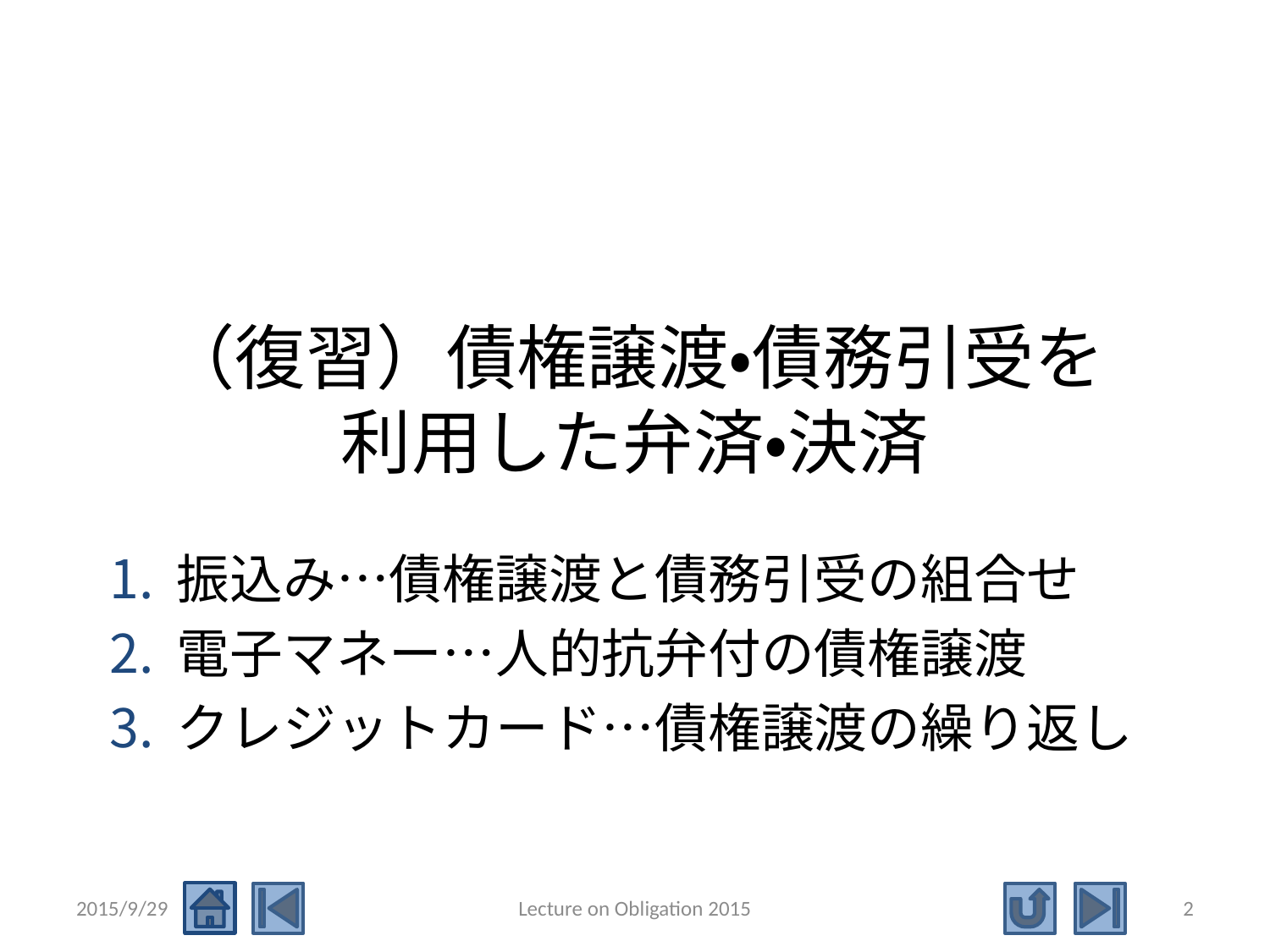

# （復習）債権譲渡・債務引受を 利用した弁済・決済
振込み…債権譲渡と債務引受の組合せ
電子マネー…人的抗弁付の債権譲渡
クレジットカード…債権譲渡の繰り返し
2015/9/29
Lecture on Obligation 2015
2